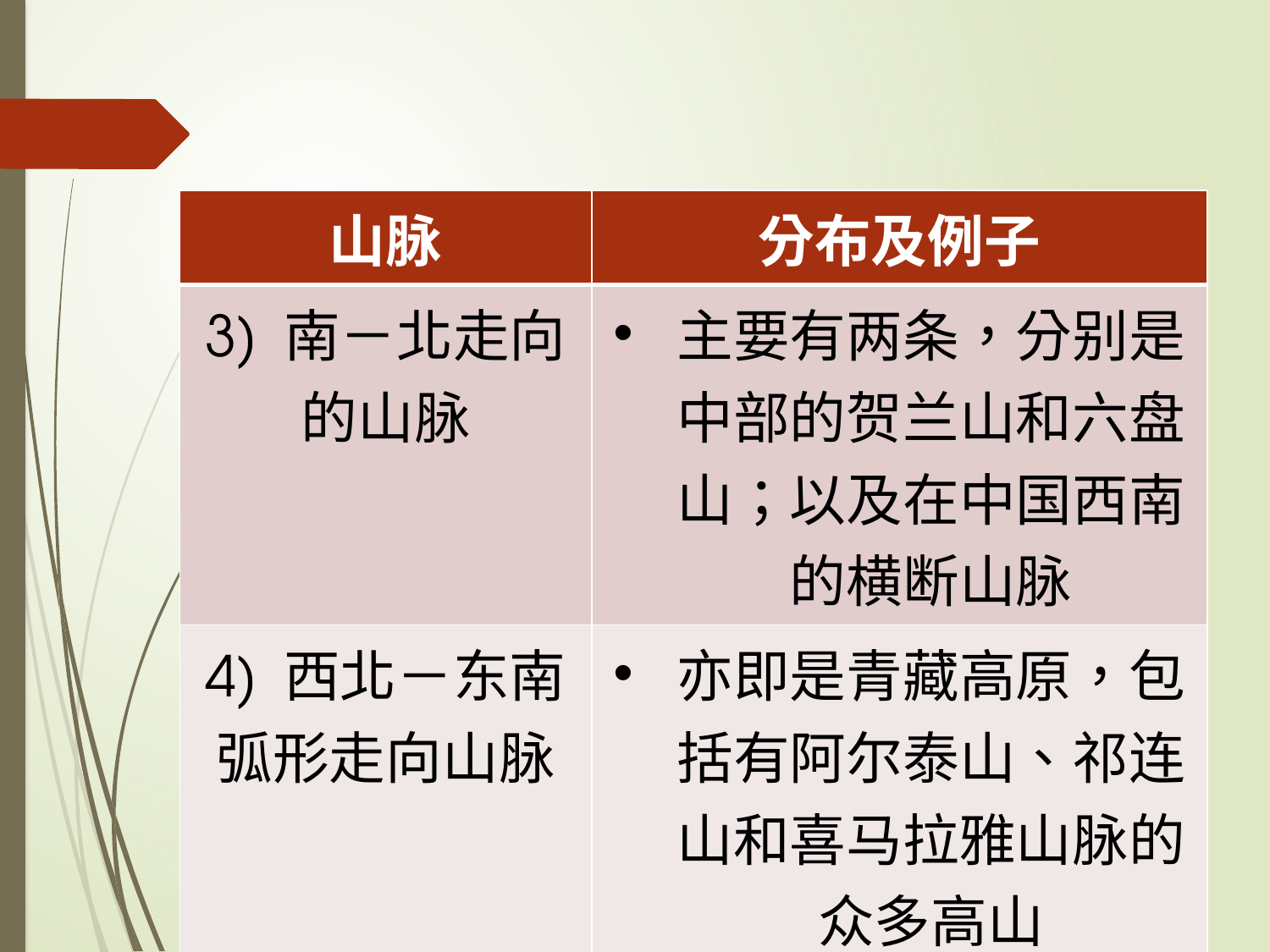

| 山脉 | 分布及例子 |
| --- | --- |
| 3) 南－北走向的山脉 | 主要有两条，分别是中部的贺兰山和六盘山；以及在中国西南的横断山脉 |
| 4) 西北－东南弧形走向山脉 | 亦即是青藏高原，包括有阿尔泰山、祁连山和喜马拉雅山脉的众多高山 |